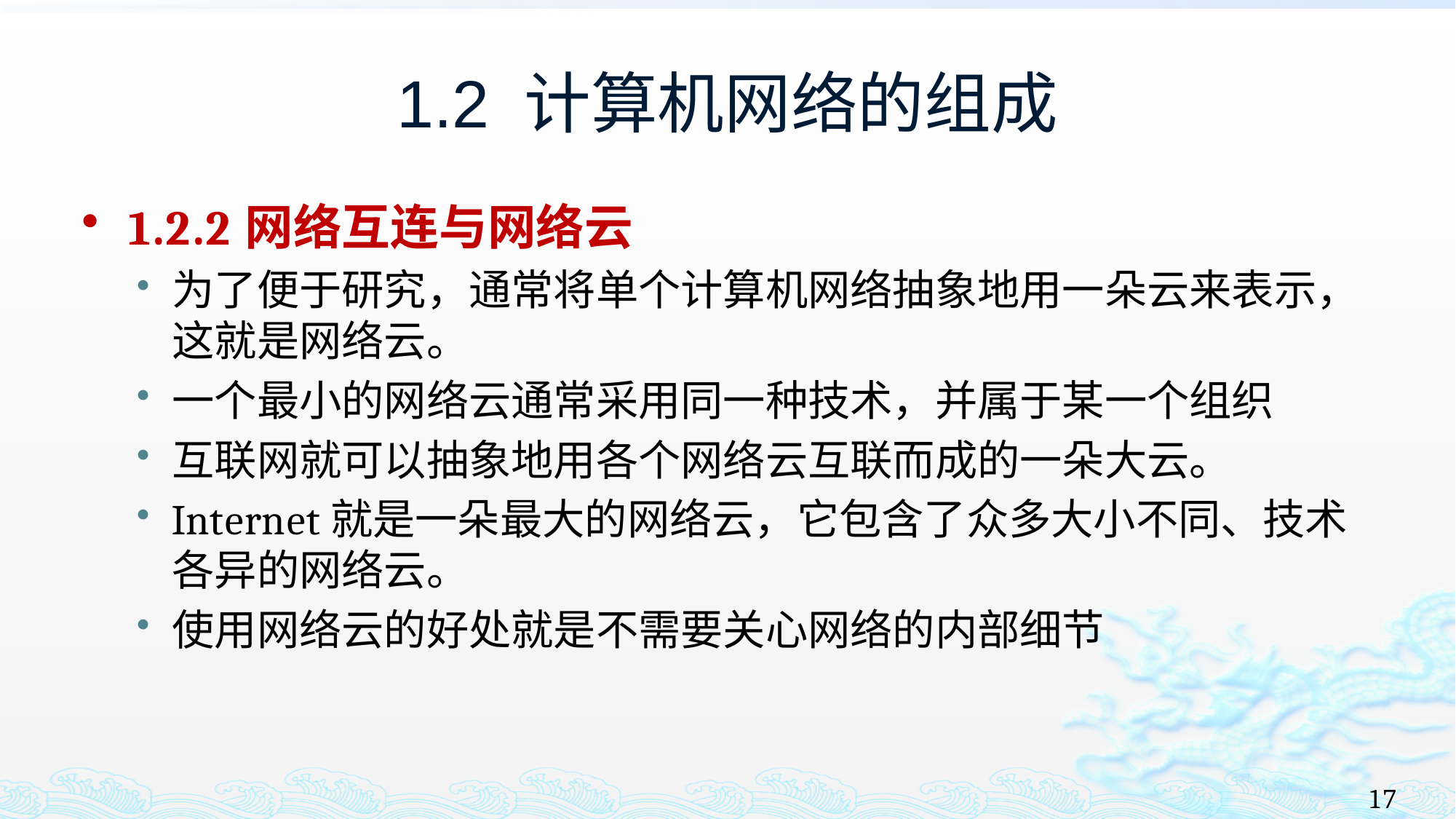

# 1.2 计算机网络的组成
1.2.2网络互连与网络云
为了便于研究，通常将单个计算机网络抽象地用一朵云来表示，这就是网络云。
一个最小的网络云通常采用同一种技术，并属于某一个组织
互联网就可以抽象地用各个网络云互联而成的一朵大云。
Internet就是一朵最大的网络云，它包含了众多大小不同、技术各异的网络云。
使用网络云的好处就是不需要关心网络的内部细节
17